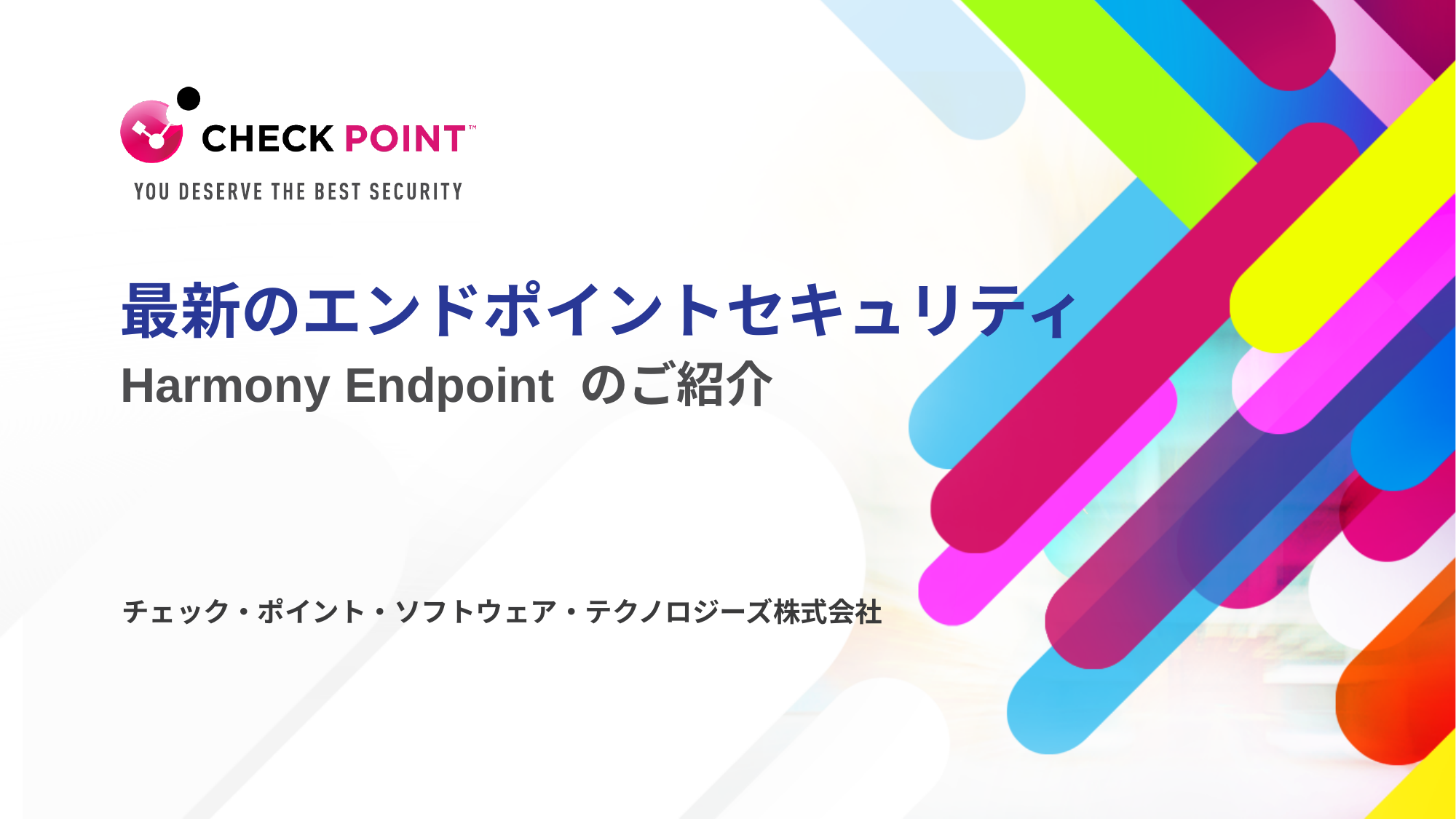

最新のエンドポイントセキュリティ
Harmony Endpoint のご紹介
チェック・ポイント・ソフトウェア・テクノロジーズ株式会社